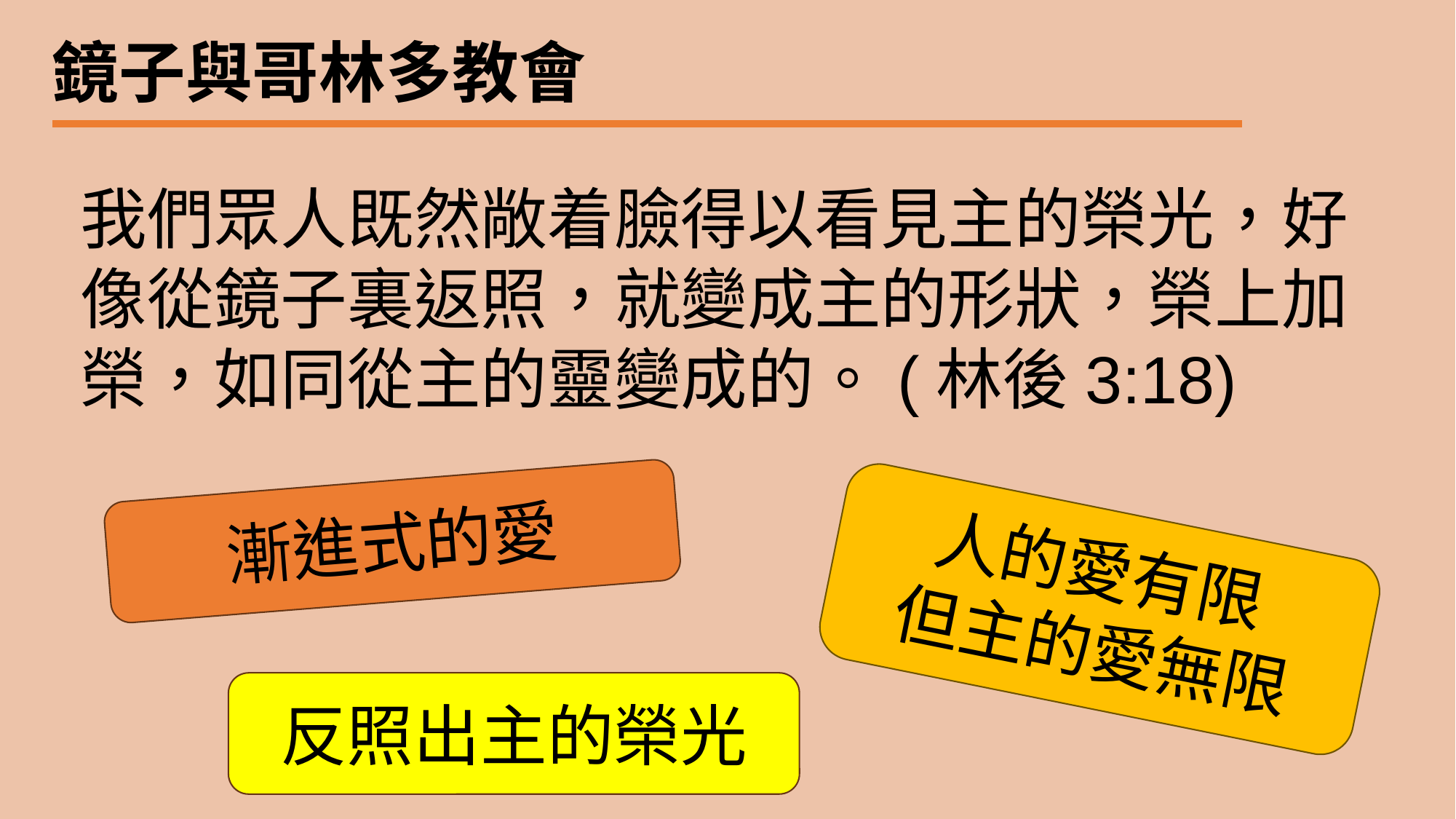

鏡子與哥林多教會
我們眾人既然敞着臉得以看見主的榮光，好像從鏡子裏返照，就變成主的形狀，榮上加榮，如同從主的靈變成的。(林後3:18)
漸進式的愛
人的愛有限
但主的愛無限
反照出主的榮光